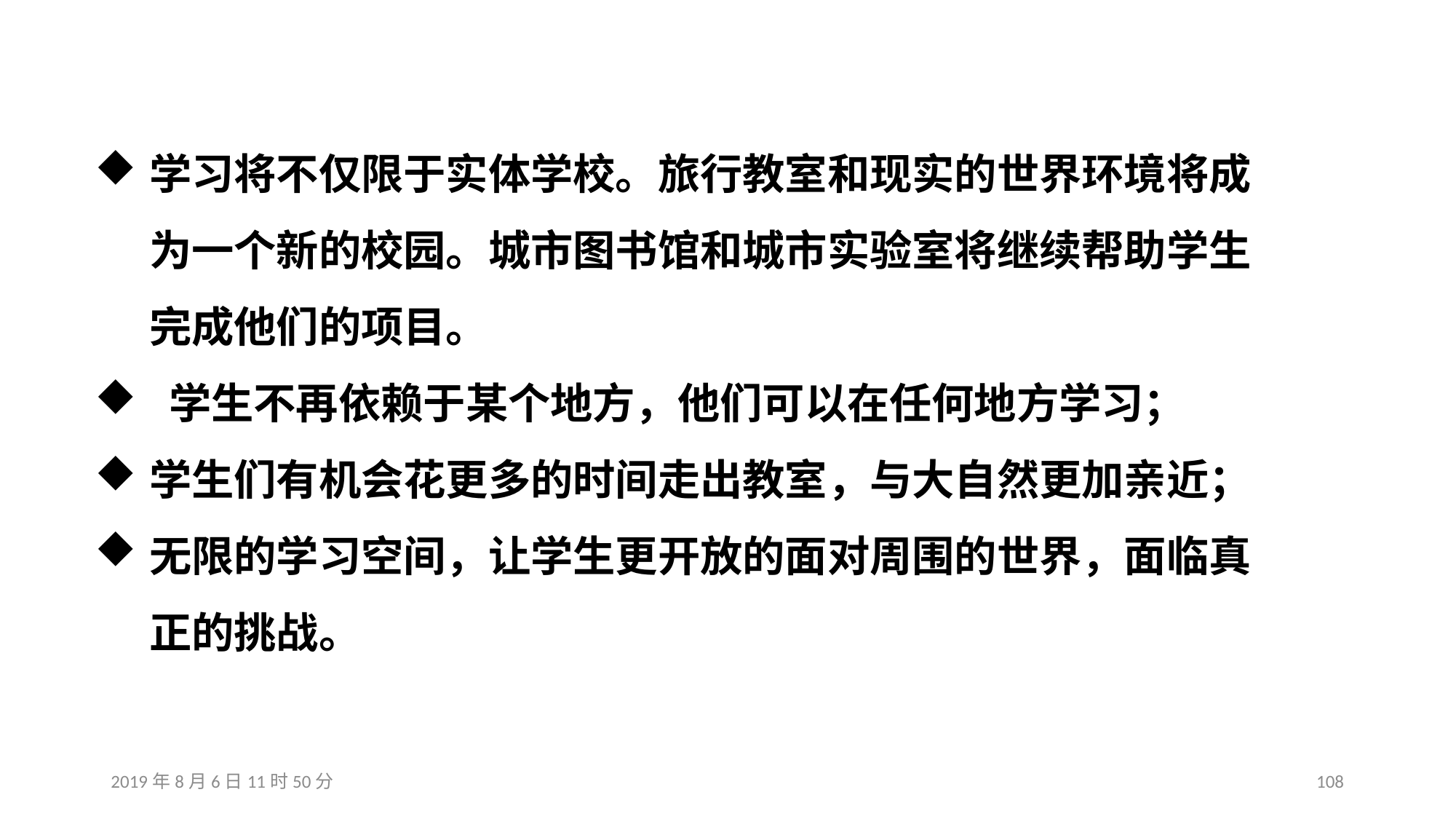

学习将不仅限于实体学校。旅行教室和现实的世界环境将成为一个新的校园。城市图书馆和城市实验室将继续帮助学生完成他们的项目。
 学生不再依赖于某个地方，他们可以在任何地方学习；
学生们有机会花更多的时间走出教室，与大自然更加亲近；
无限的学习空间，让学生更开放的面对周围的世界，面临真正的挑战。

2019年8月6日11时50分

108